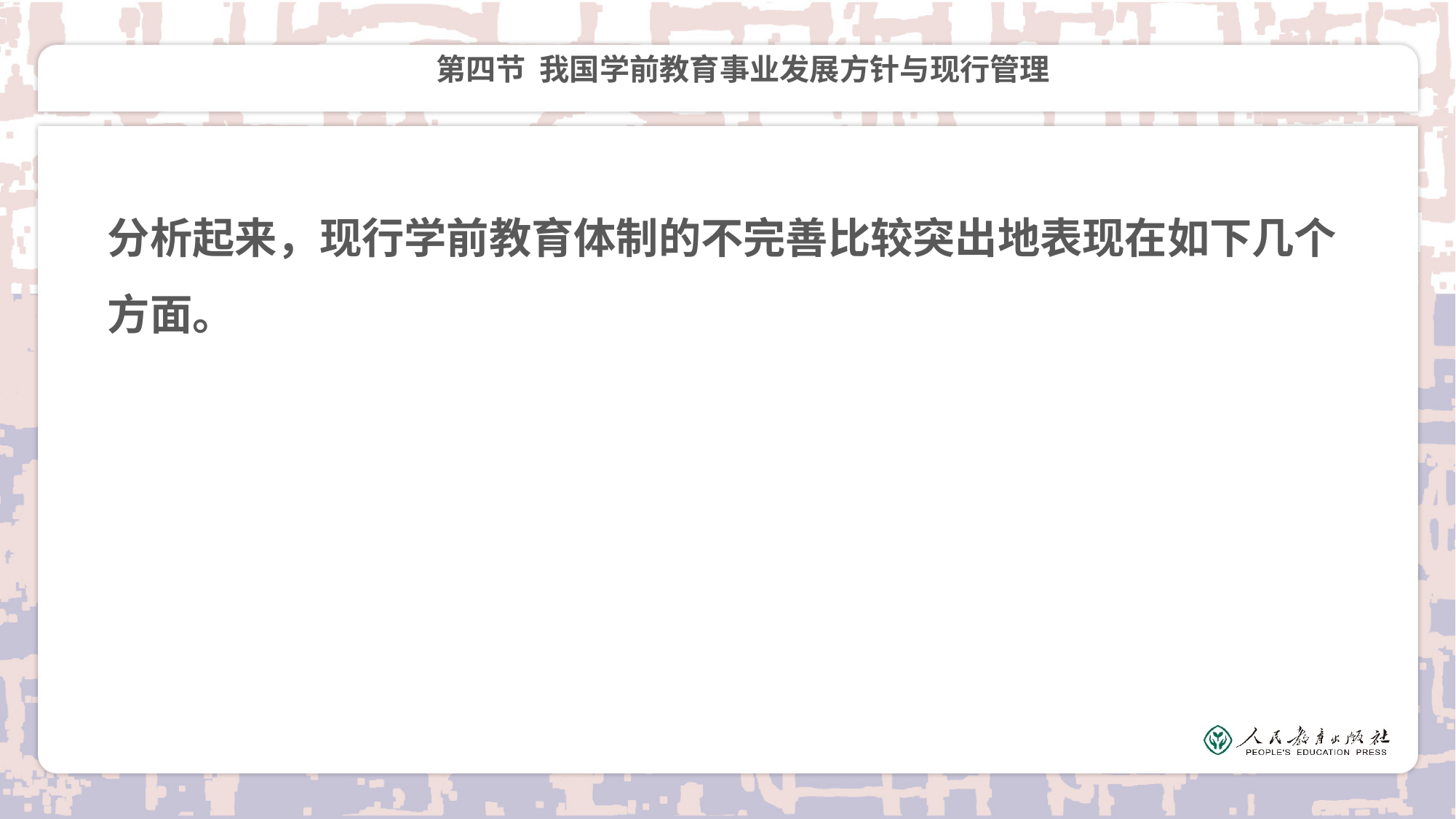

# 第四节  我国学前教育事业发展方针与现行管理
分析起来，现行学前教育体制的不完善比较突出地表现在如下几个方面。